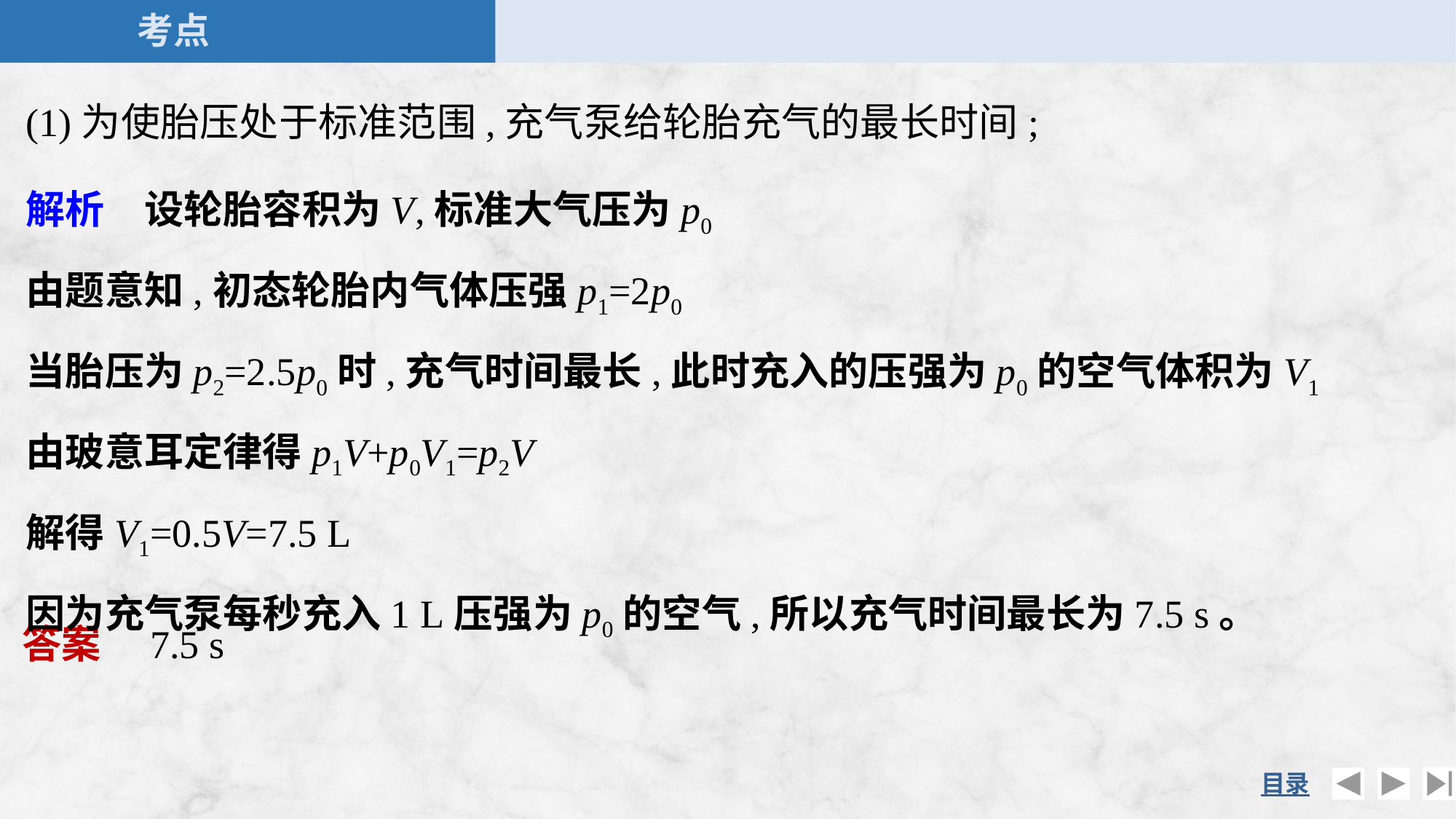

(1)为使胎压处于标准范围,充气泵给轮胎充气的最长时间;
解析　设轮胎容积为V,标准大气压为p0
由题意知,初态轮胎内气体压强p1=2p0
当胎压为p2=2.5p0时,充气时间最长,此时充入的压强为p0的空气体积为V1
由玻意耳定律得p1V+p0V1=p2V
解得V1=0.5V=7.5 L
因为充气泵每秒充入1 L压强为p0的空气,所以充气时间最长为7.5 s。
答案　7.5 s